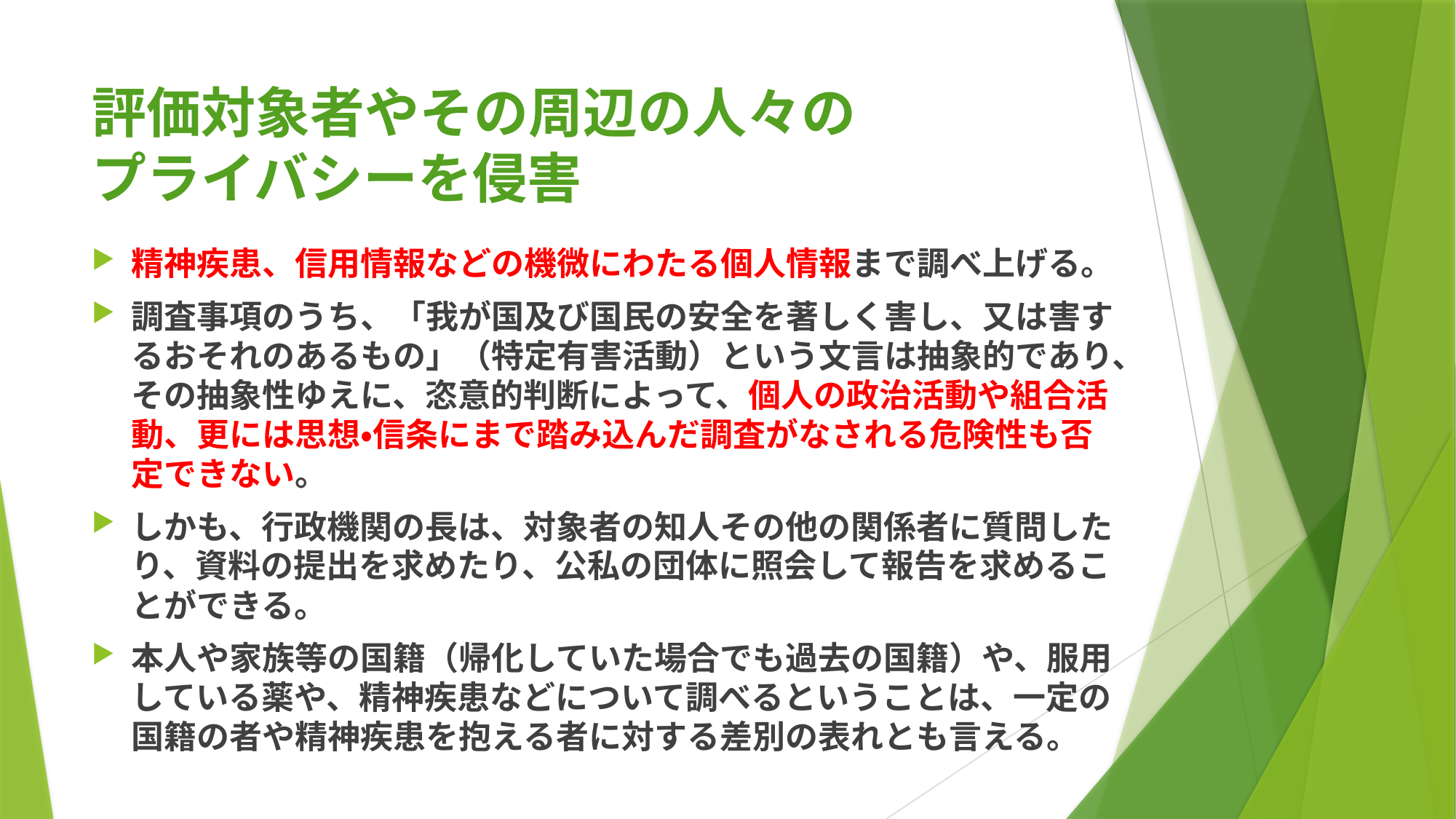

# 評価対象者やその周辺の人々の プライバシーを侵害
精神疾患、信用情報などの機微にわたる個人情報まで調べ上げる。
調査事項のうち、「我が国及び国民の安全を著しく害し、又は害するおそれのあるもの」（特定有害活動）という文言は抽象的であり、その抽象性ゆえに、恣意的判断によって、個人の政治活動や組合活動、更には思想・信条にまで踏み込んだ調査がなされる危険性も否定できない。
しかも、行政機関の長は、対象者の知人その他の関係者に質問したり、資料の提出を求めたり、公私の団体に照会して報告を求めることができる。
本人や家族等の国籍（帰化していた場合でも過去の国籍）や、服用している薬や、精神疾患などについて調べるということは、一定の国籍の者や精神疾患を抱える者に対する差別の表れとも言える。

9